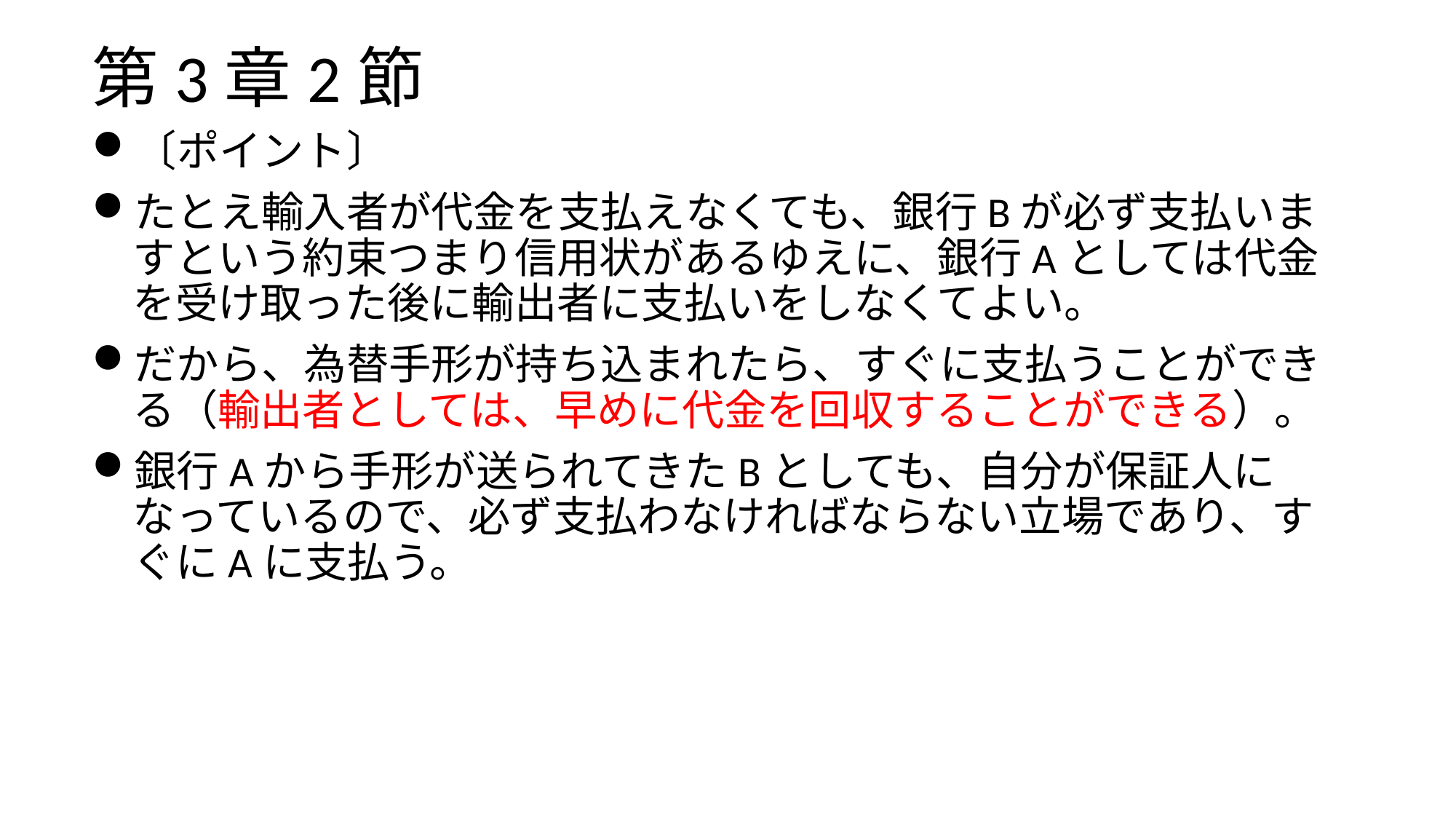

# 第3章2節
〔ポイント〕
たとえ輸入者が代金を支払えなくても、銀行Bが必ず支払いますという約束つまり信用状があるゆえに、銀行Aとしては代金を受け取った後に輸出者に支払いをしなくてよい。
だから、為替手形が持ち込まれたら、すぐに支払うことができる（輸出者としては、早めに代金を回収することができる）。
銀行Aから手形が送られてきたBとしても、自分が保証人になっているので、必ず支払わなければならない立場であり、すぐにAに支払う。